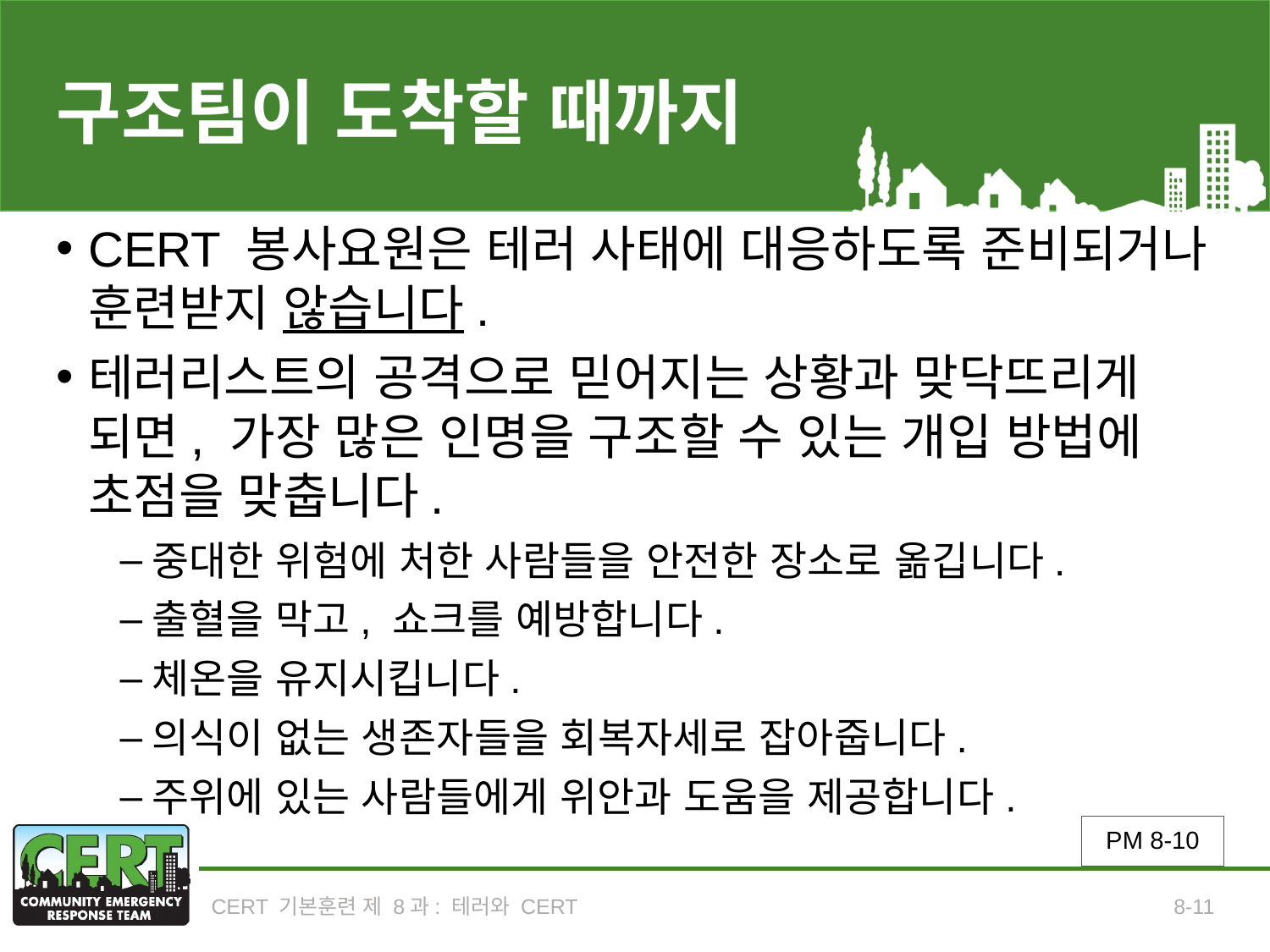

# 구조팀이 도착할 때까지
CERT 봉사요원은 테러 사태에 대응하도록 준비되거나 훈련받지 않습니다.
테러리스트의 공격으로 믿어지는 상황과 맞닥뜨리게 되면, 가장 많은 인명을 구조할 수 있는 개입 방법에 초점을 맞춥니다.
중대한 위험에 처한 사람들을 안전한 장소로 옮깁니다.
출혈을 막고, 쇼크를 예방합니다.
체온을 유지시킵니다.
의식이 없는 생존자들을 회복자세로 잡아줍니다.
주위에 있는 사람들에게 위안과 도움을 제공합니다.

PM 8-10
CERT 기본훈련 제 8과: 테러와 CERT
8-11